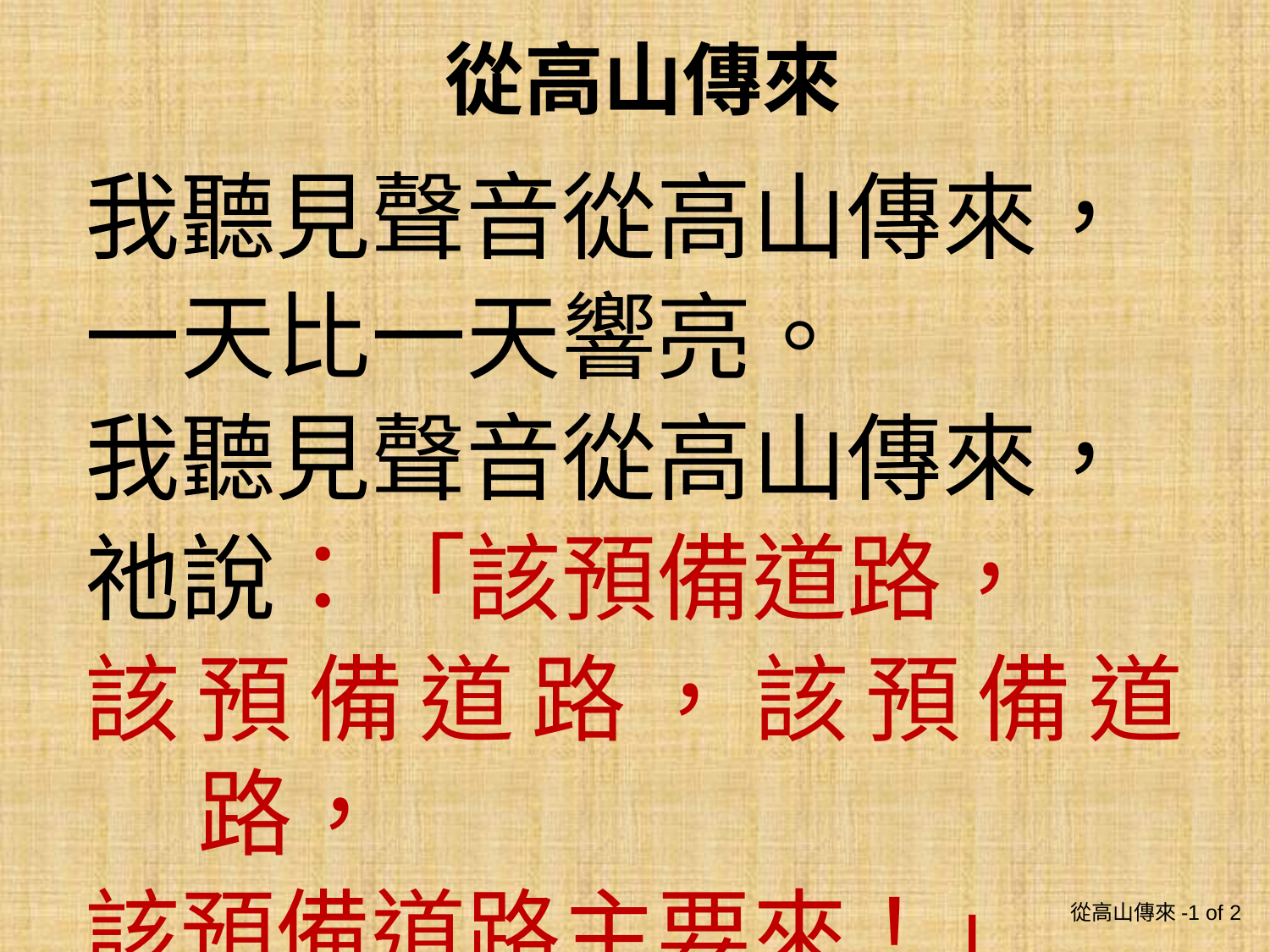

從高山傳來
我聽見聲音從高山傳來，
一天比一天響亮。
我聽見聲音從高山傳來，
祂說：「該預備道路，
該預備道路，該預備道路，
該預備道路主要來！」

從高山傳來-1 of 2